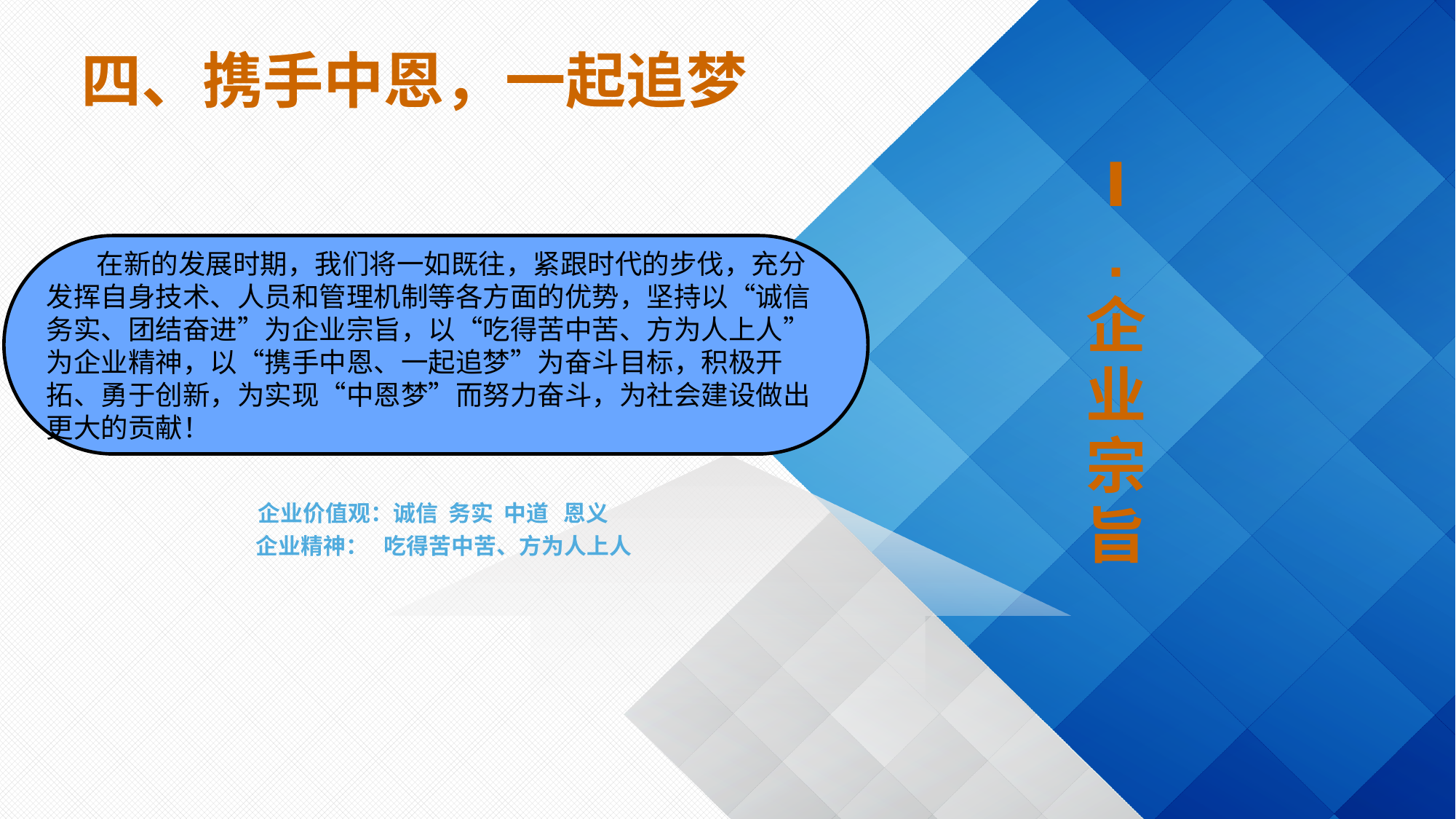

四、携手中恩，一起追梦

Ⅰ
.
企
业
宗
旨

       在新的发展时期，我们将一如既往，紧跟时代的步伐，充分发挥自身技术、人员和管理机制等各方面的优势，坚持以“诚信务实、团结奋进”为企业宗旨，以“吃得苦中苦、方为人上人”为企业精神，以“携手中恩、一起追梦”为奋斗目标，积极开拓、勇于创新，为实现“中恩梦”而努力奋斗，为社会建设做出更大的贡献！

# 企业价值观：诚信  务实  中道   恩义 企业精神：   吃得苦中苦、方为人上人